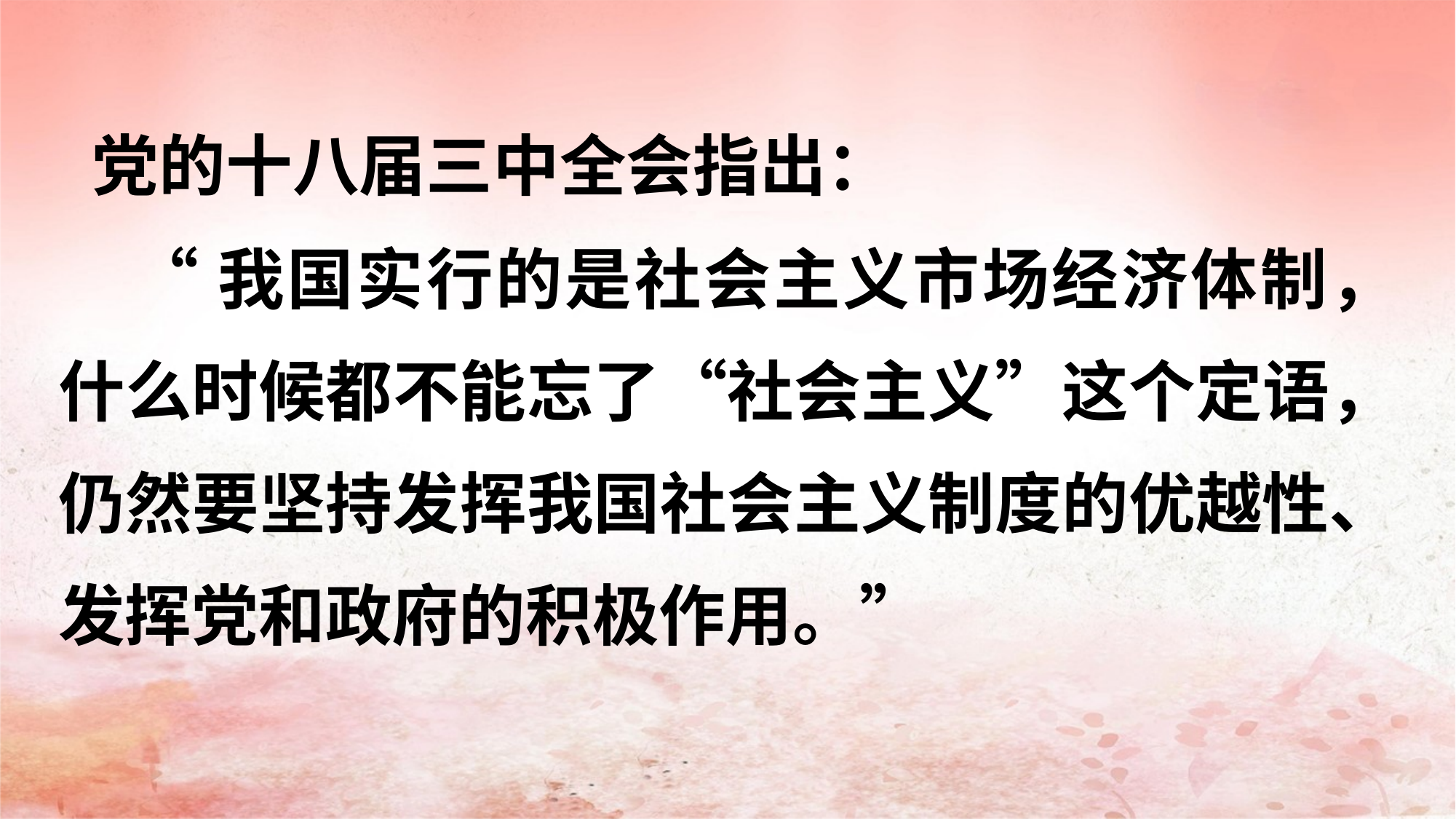

党的十八届三中全会指出：
    “我国实行的是社会主义市场经济体制，什么时候都不能忘了“社会主义”这个定语，仍然要坚持发挥我国社会主义制度的优越性、发挥党和政府的积极作用。”